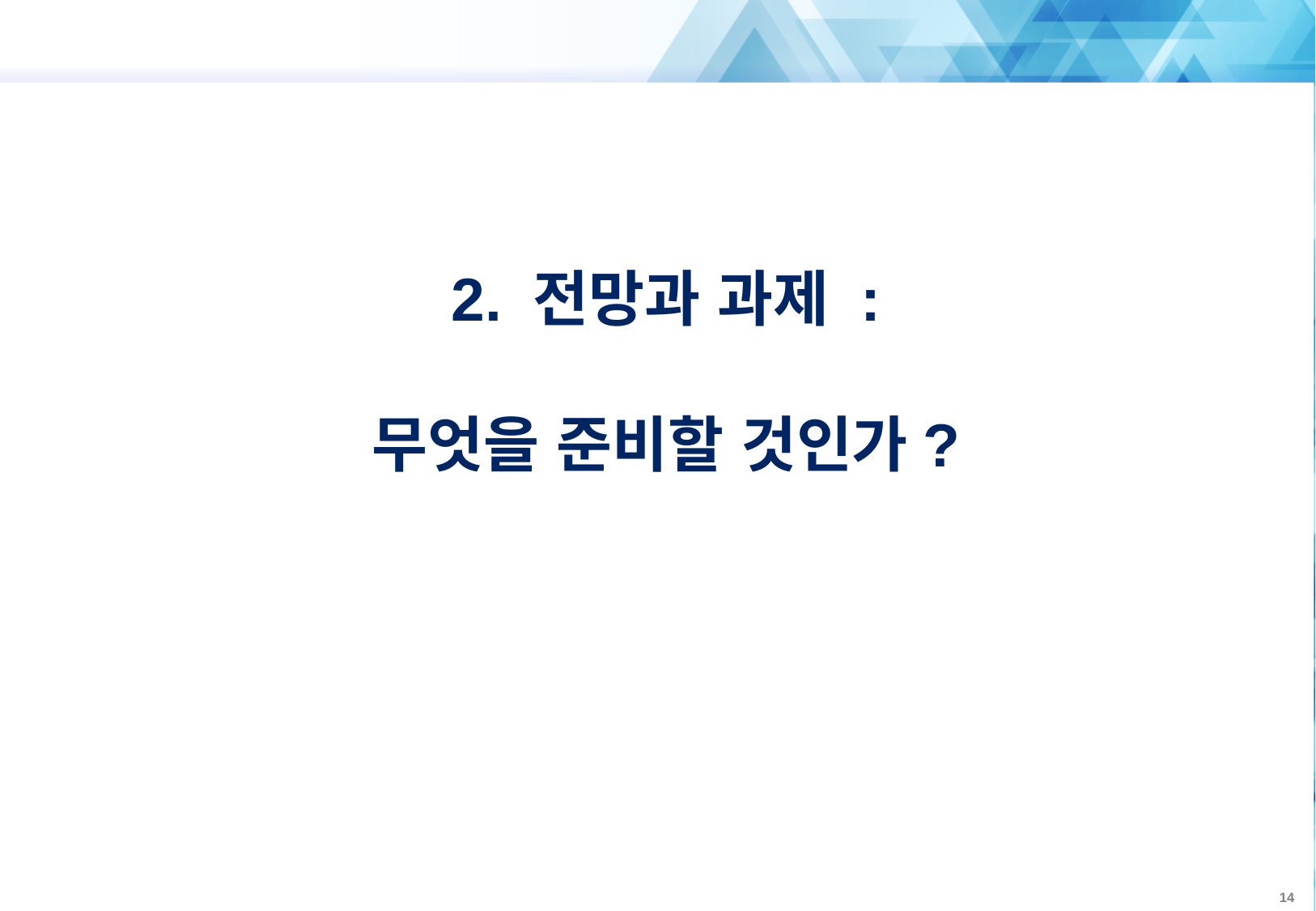

# 2. 전망과 과제 : 무엇을 준비할 것인가?